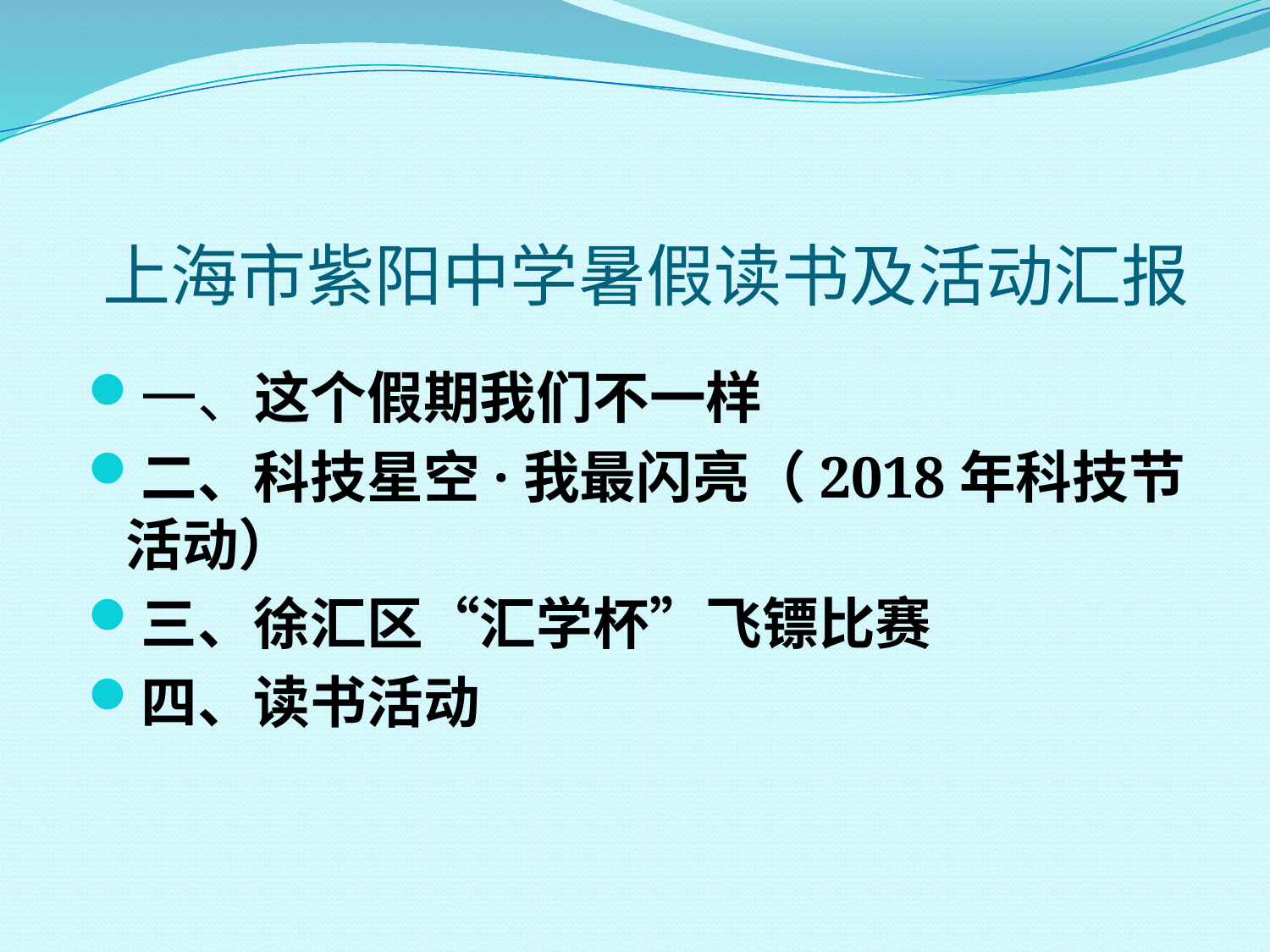

# 上海市紫阳中学暑假读书及活动汇报
一、这个假期我们不一样
二、科技星空·我最闪亮（2018年科技节活动）
三、徐汇区“汇学杯”飞镖比赛
四、读书活动